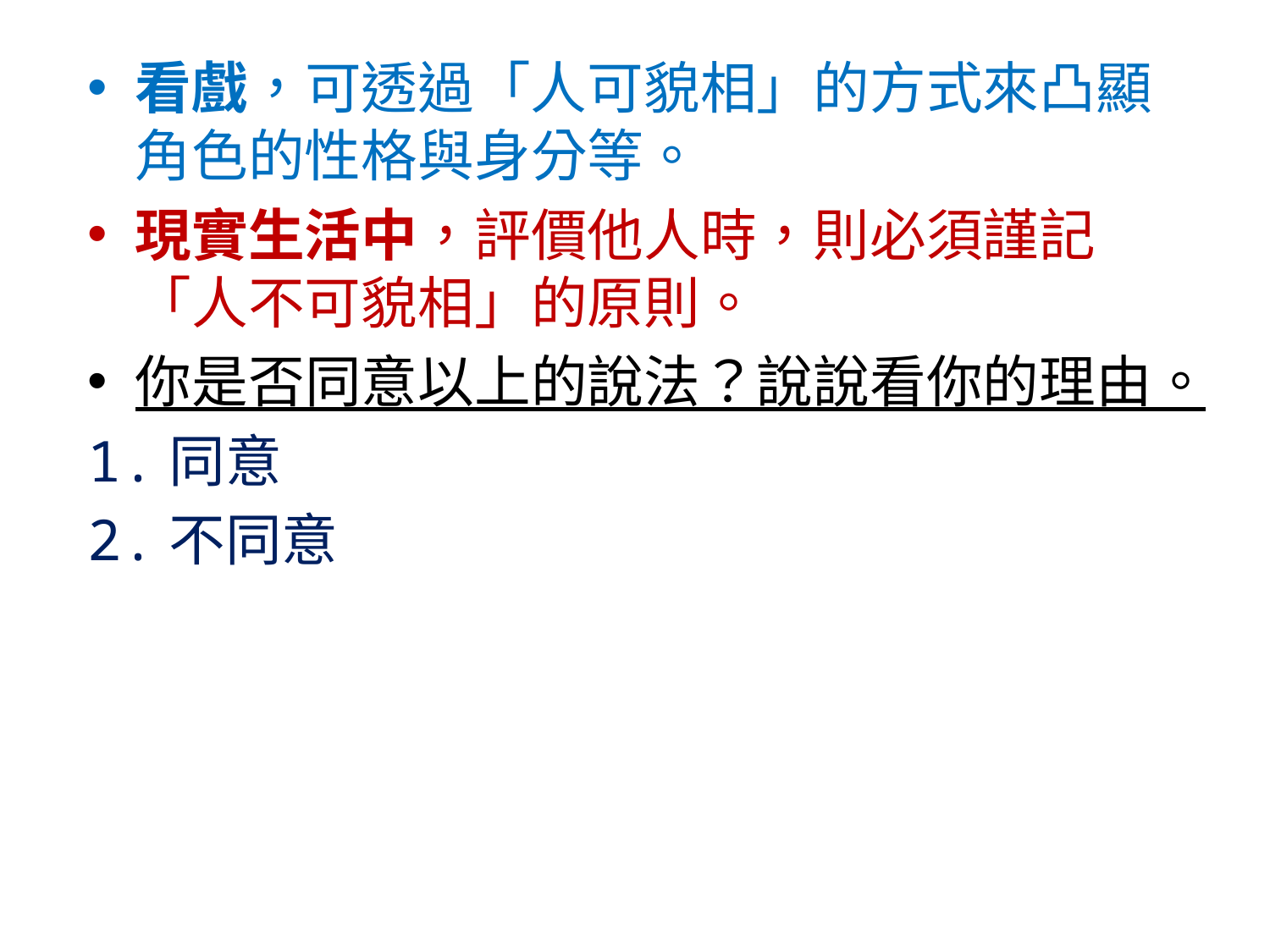

看戲，可透過「人可貌相」的方式來凸顯角色的性格與身分等。
現實生活中，評價他人時，則必須謹記「人不可貌相」的原則。
你是否同意以上的說法？說說看你的理由。
1.同意
2.不同意